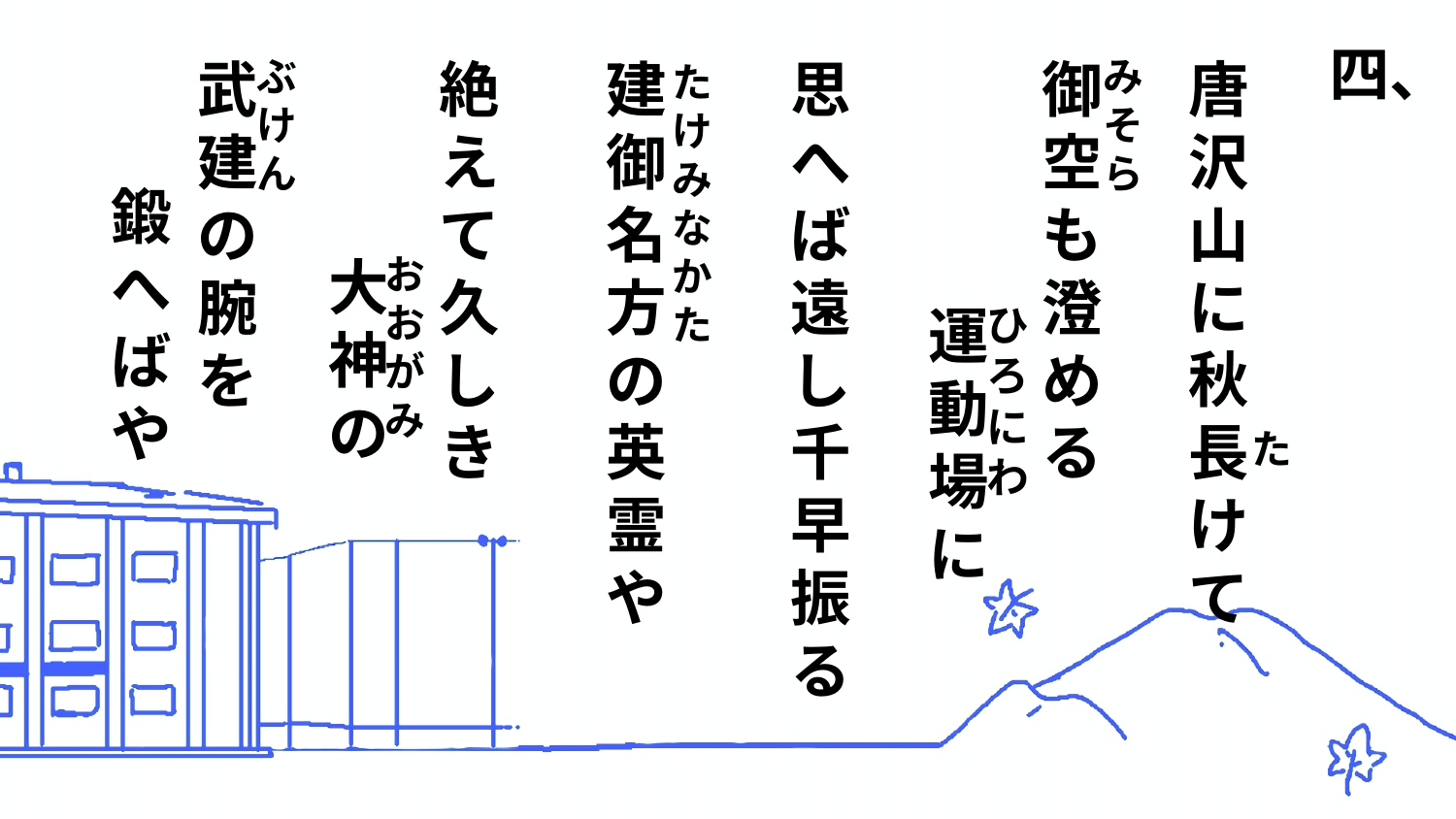

四、
ぶけん
絶えて久しき
武建の腕を
建
御名方の英霊や
思へば遠し
千早振る
みそら
唐沢山に秋長けて
御空も澄める
たけみなかた
鍛へばや
おおがみ
大神の
運動場に
ひろにわ
た